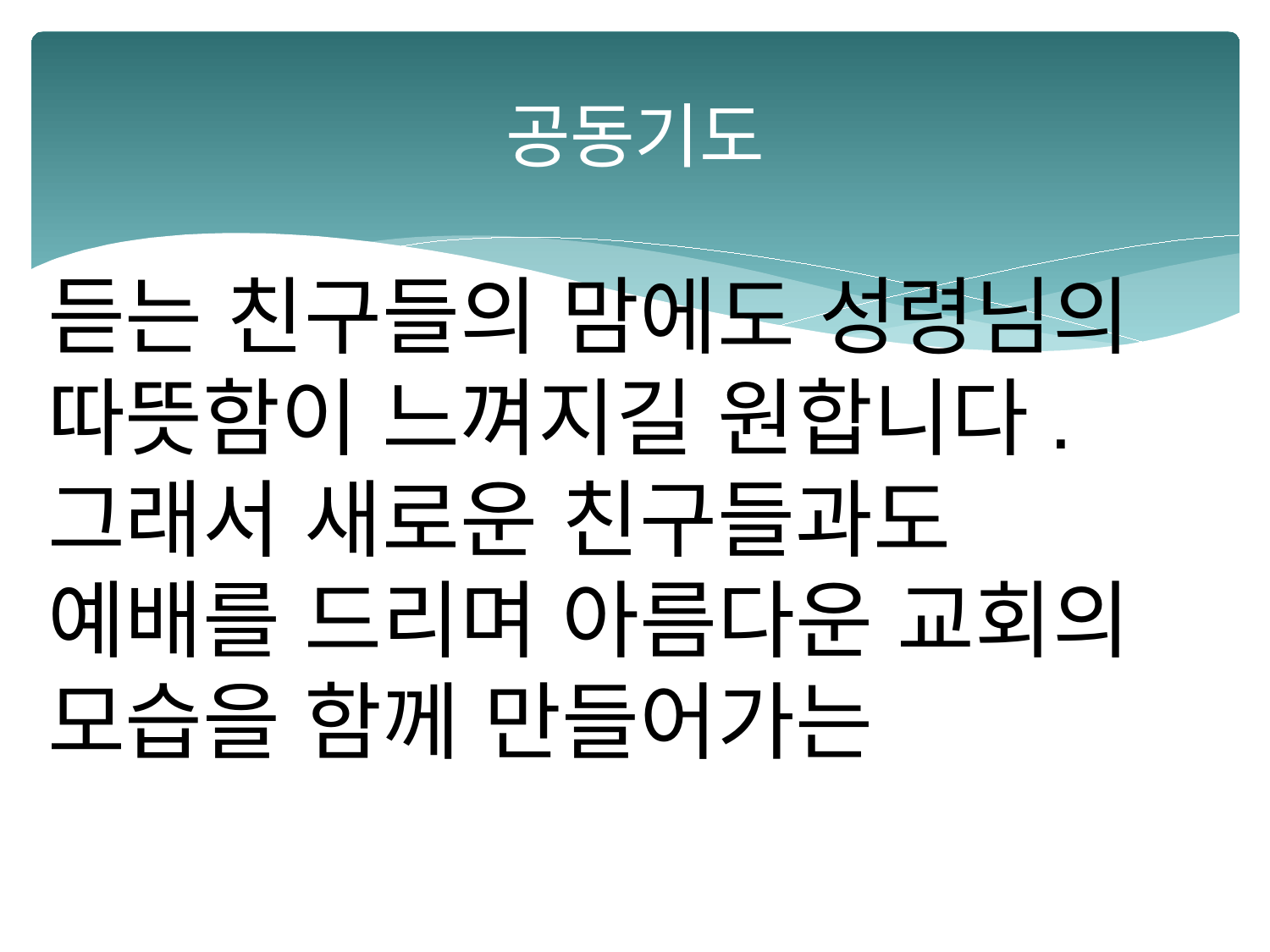

# 공동기도

듣는 친구들의 맘에도 성령님의
따뜻함이 느껴지길 원합니다.
그래서 새로운 친구들과도
예배를 드리며 아름다운 교회의
모습을 함께 만들어가는